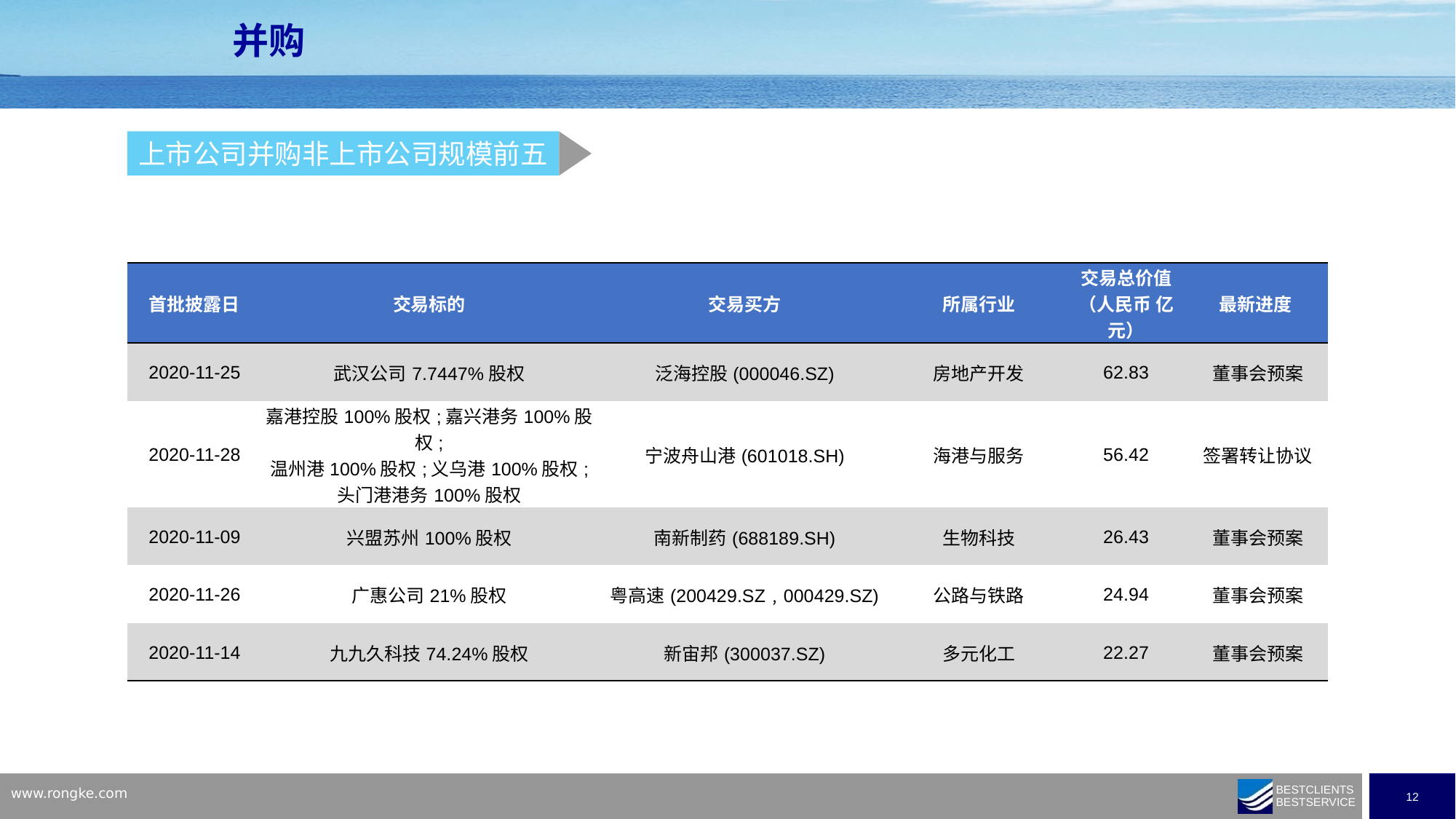

并购
上市公司并购非上市公司规模前五

| 首批披露日 | 交易标的 | 交易买方 | 所属行业 | 交易总价值 （人民币 亿元） | 最新进度 |
| --- | --- | --- | --- | --- | --- |
| 2020-11-25 | 武汉公司7.7447%股权 | 泛海控股(000046.SZ) | 房地产开发 | 62.83 | 董事会预案 |
| 2020-11-28 | 嘉港控股100%股权;嘉兴港务100%股权; 温州港100%股权;义乌港100%股权; 头门港港务100%股权 | 宁波舟山港(601018.SH) | 海港与服务 | 56.42 | 签署转让协议 |
| 2020-11-09 | 兴盟苏州100%股权 | 南新制药(688189.SH) | 生物科技 | 26.43 | 董事会预案 |
| 2020-11-26 | 广惠公司21%股权 | 粤高速(200429.SZ﹐000429.SZ) | 公路与铁路 | 24.94 | 董事会预案 |
| 2020-11-14 | 九九久科技74.24%股权 | 新宙邦(300037.SZ) | 多元化工 | 22.27 | 董事会预案 |